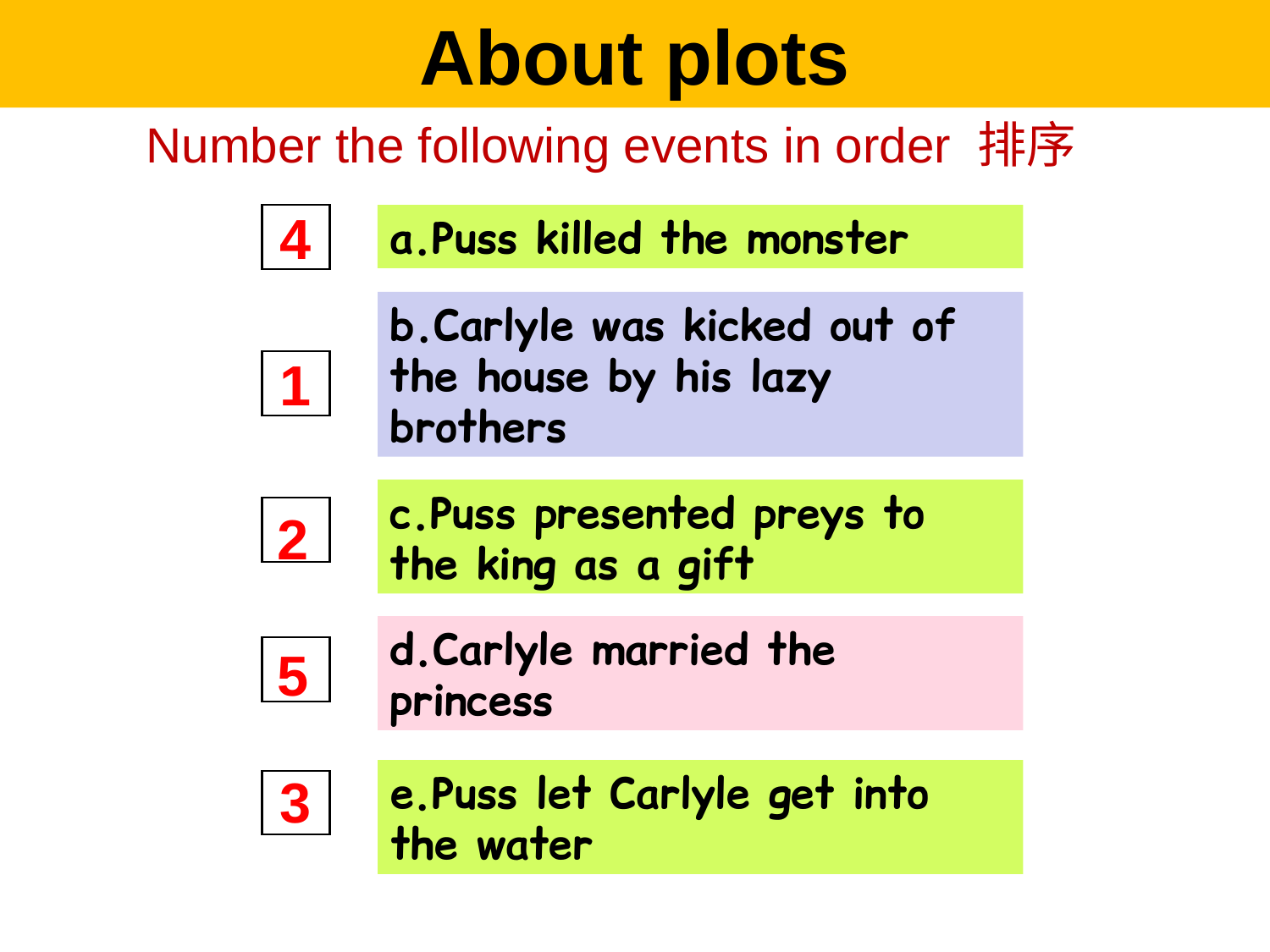

# About plots
Number the following events in order 排序
4

a.Puss killed the monster
b.Carlyle was kicked out of the house by his lazy brothers
1

c.Puss presented preys to the king as a gift
2

d.Carlyle married the princess
5

3
e.Puss let Carlyle get into the water